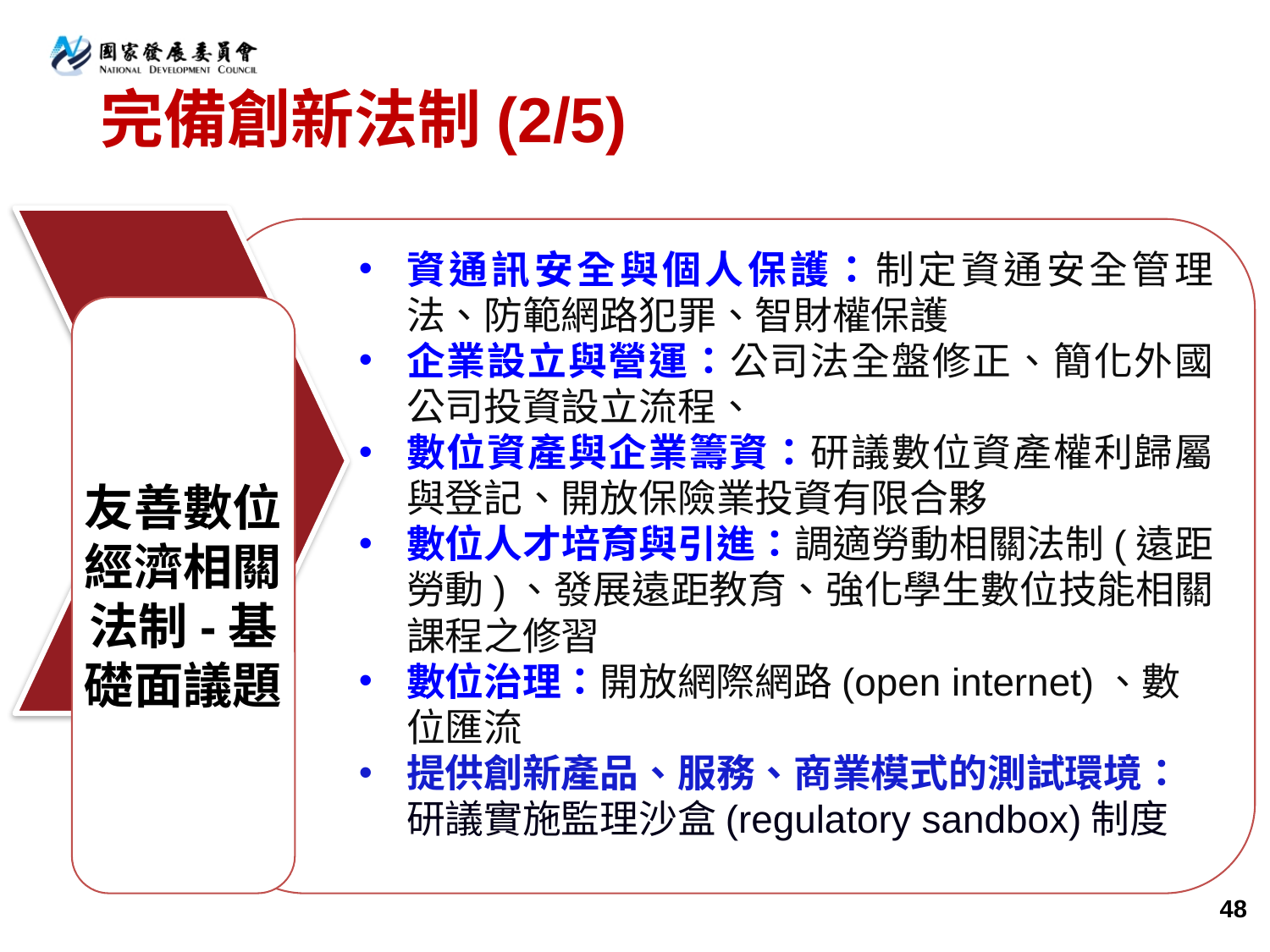

# 完備創新法制(2/5)

友善數位經濟相關法制-基礎面議題
資通訊安全與個人保護：制定資通安全管理法、防範網路犯罪、智財權保護
企業設立與營運：公司法全盤修正、簡化外國公司投資設立流程、
數位資產與企業籌資：研議數位資產權利歸屬與登記、開放保險業投資有限合夥
數位人才培育與引進：調適勞動相關法制(遠距勞動)、發展遠距教育、強化學生數位技能相關課程之修習
數位治理：開放網際網路(open internet)、數位匯流
提供創新產品、服務、商業模式的測試環境：研議實施監理沙盒(regulatory sandbox)制度
48